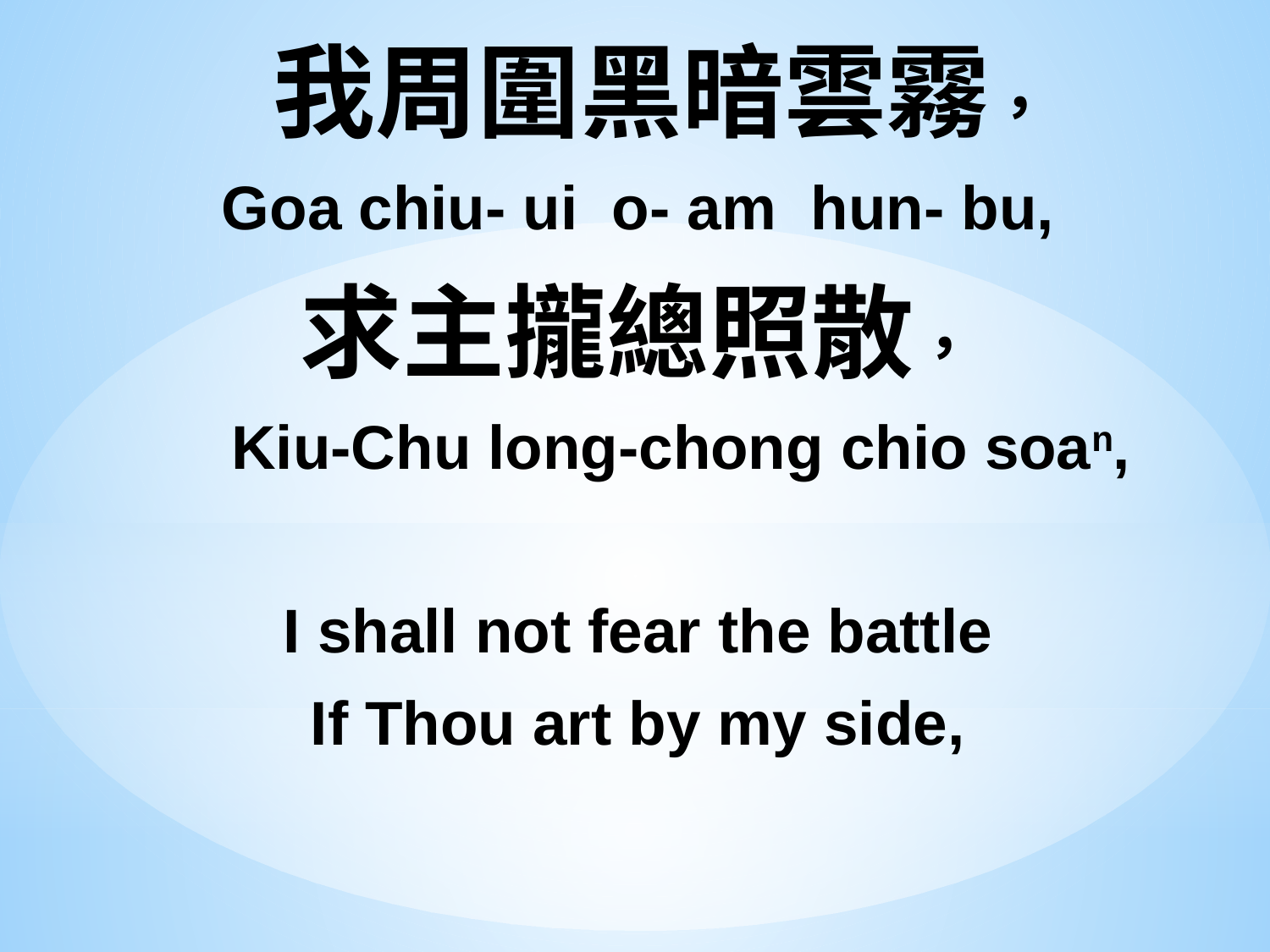

我周圍黑暗雲霧，
Goa chiu- ui  o- am  hun- bu,
求主攏總照散，
     Kiu-Chu long-chong chio soan,

I shall not fear the battle
If Thou art by my side,